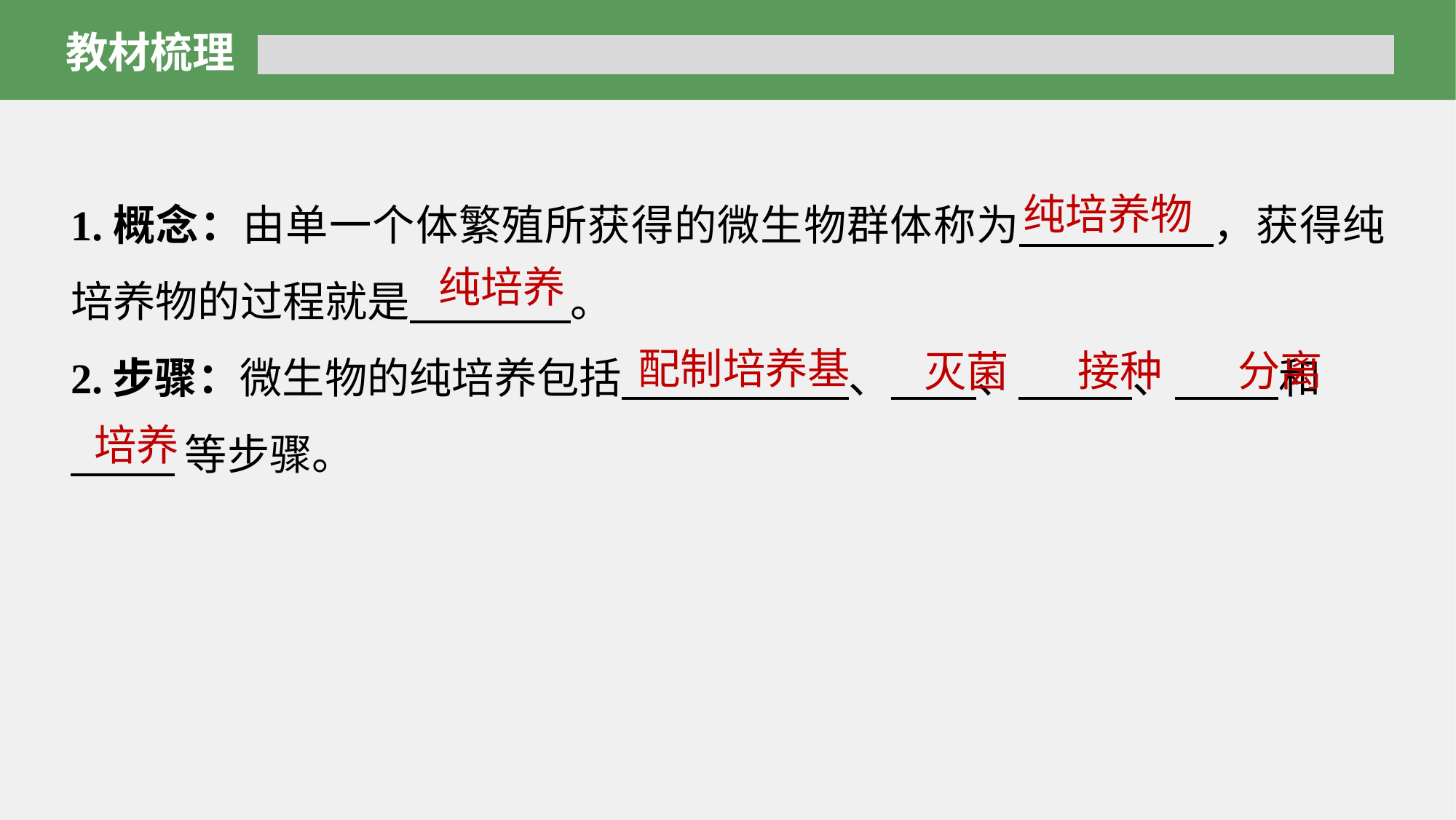

教材梳理

1.概念：由单一个体繁殖所获得的微生物群体称为                   ，获得纯培养物的过程就是                 。
2.步骤：微生物的纯培养包括                        、         、            、           和
           等步骤。
纯培养物
纯培养
配制培养基
接种
分离
灭菌
培养